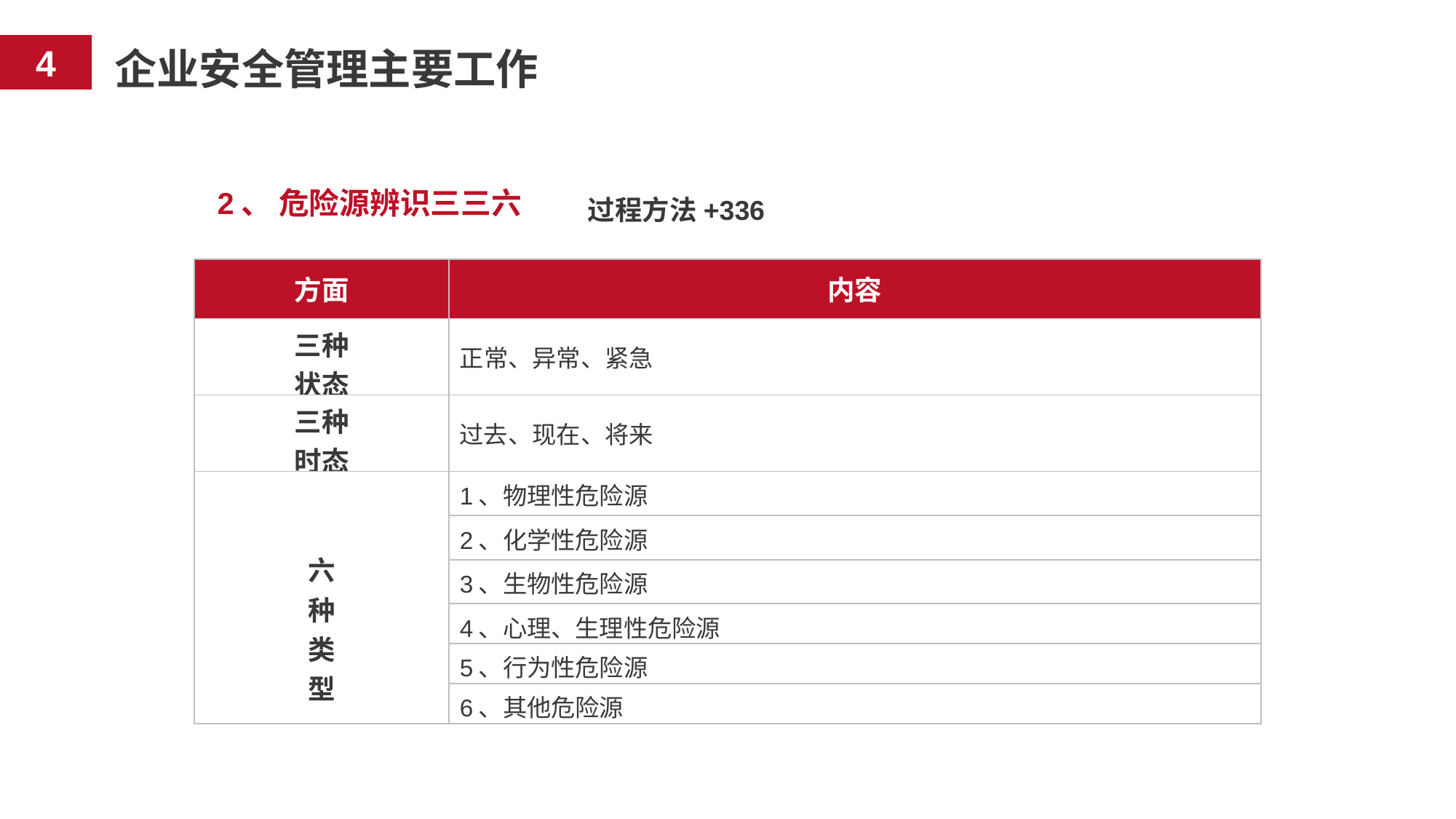

4
企业安全管理主要工作
过程方法+336
2、 危险源辨识三三六
| 方面 | 内容 |
| --- | --- |
| 三种 状态 | 正常、异常、紧急 |
| 三种 时态 | 过去、现在、将来 |
| 六 种 类 型 | 1、物理性危险源 |
|  | 2、化学性危险源 |
|  | 3、生物性危险源 |
|  | 4、心理、生理性危险源 |
|  | 5、行为性危险源 |
|  | 6、其他危险源 |